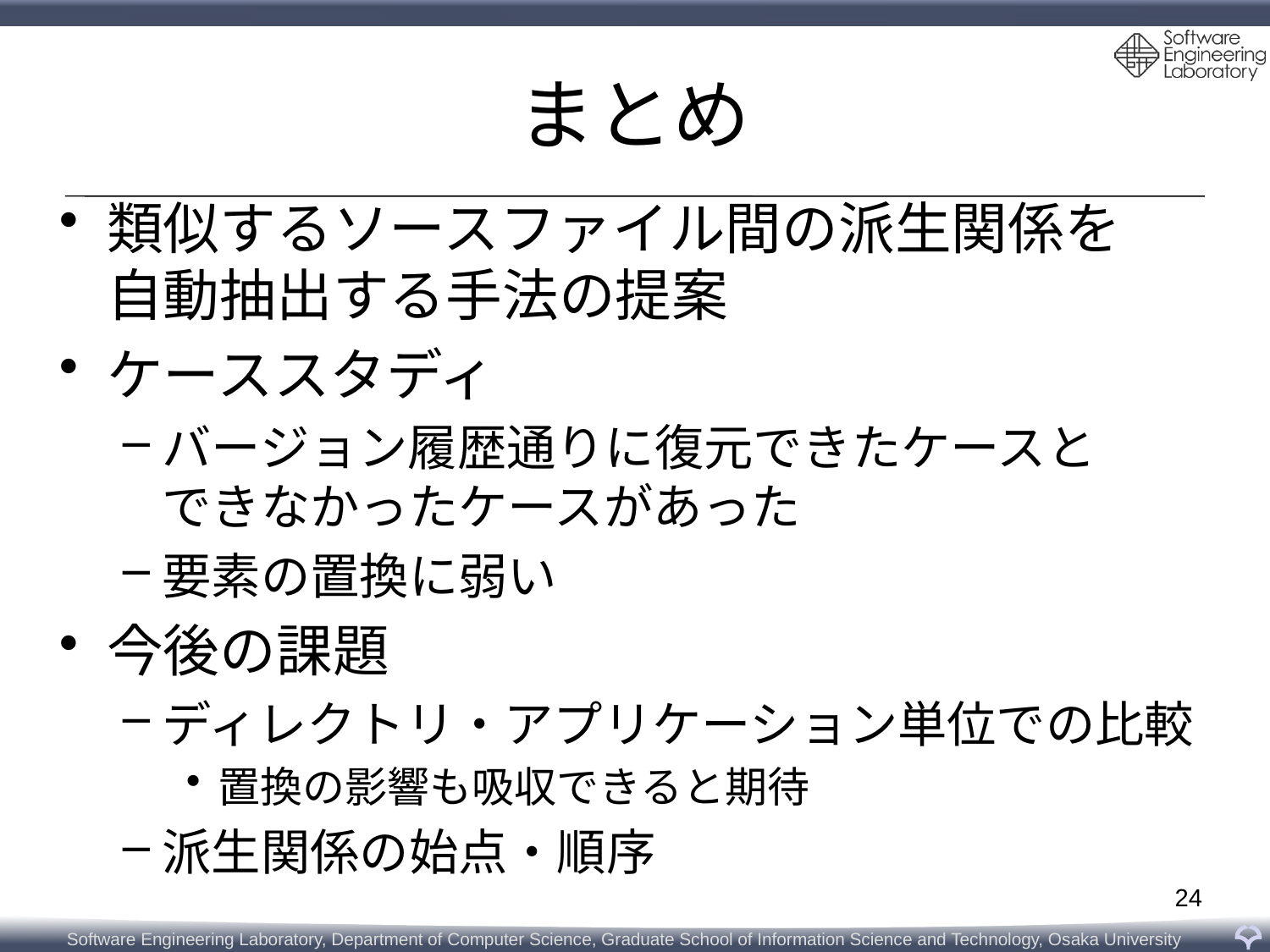

# まとめ
類似するソースファイル間の派生関係を
自動抽出する手法の提案
ケーススタディ
バージョン履歴通りに復元できたケースと
できなかったケースがあった
要素の置換に弱い
今後の課題
ディレクトリ・アプリケーション単位での比較
置換の影響も吸収できると期待
派生関係の始点・順序
24